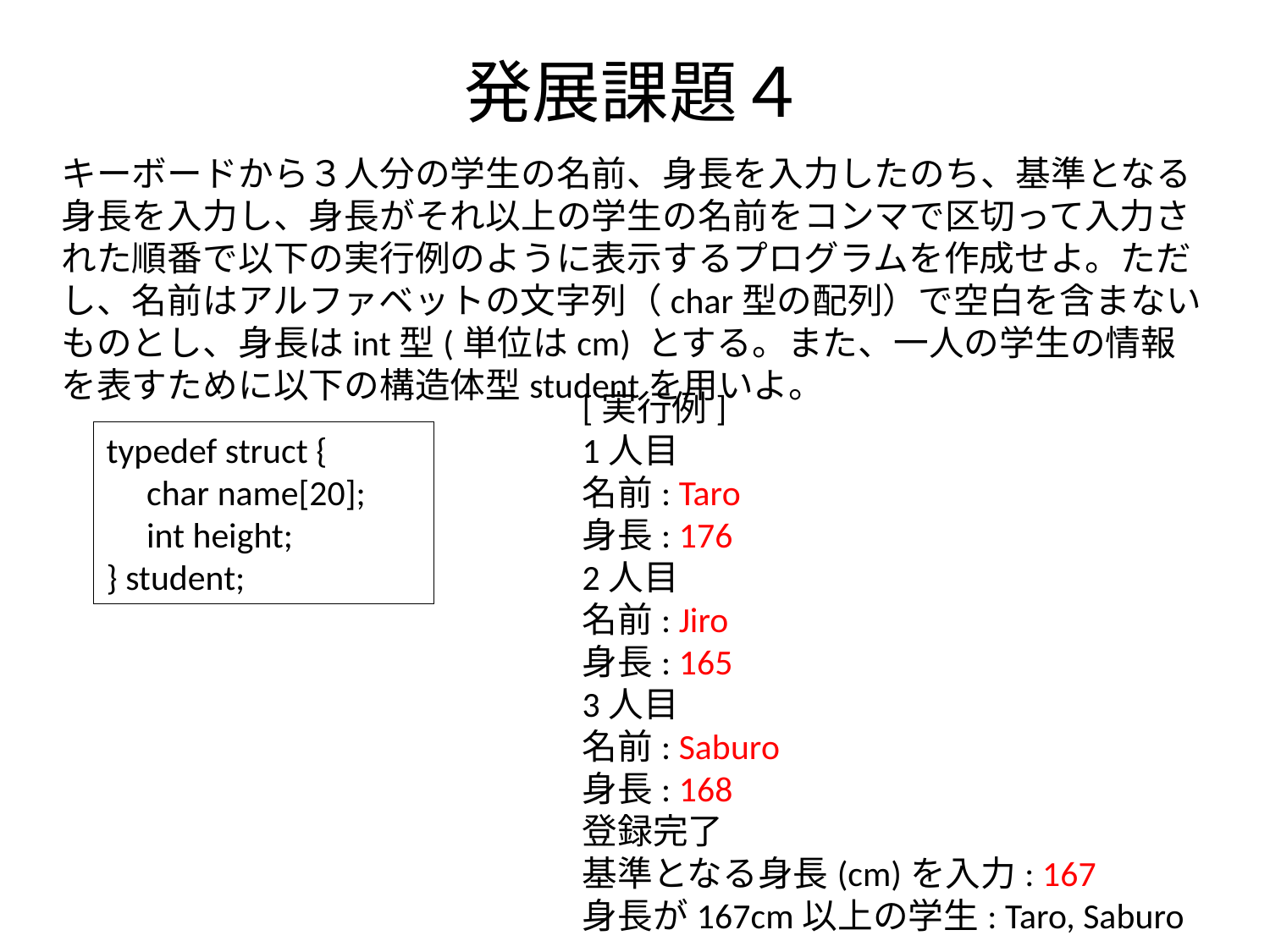

# 発展課題４
キーボードから３人分の学生の名前、身長を入力したのち、基準となる身長を入力し、身長がそれ以上の学生の名前をコンマで区切って入力された順番で以下の実行例のように表示するプログラムを作成せよ。ただし、名前はアルファベットの文字列（char型の配列）で空白を含まないものとし、身長はint型(単位はcm) とする。また、一人の学生の情報を表すために以下の構造体型studentを用いよ。
[実行例]
1人目
名前: Taro
身長: 176
2人目
名前: Jiro
身長: 165
3人目
名前: Saburo
身長: 168
登録完了
基準となる身長(cm)を入力: 167
身長が167cm以上の学生: Taro, Saburo
typedef struct {
     char name[20];
     int height;
} student;